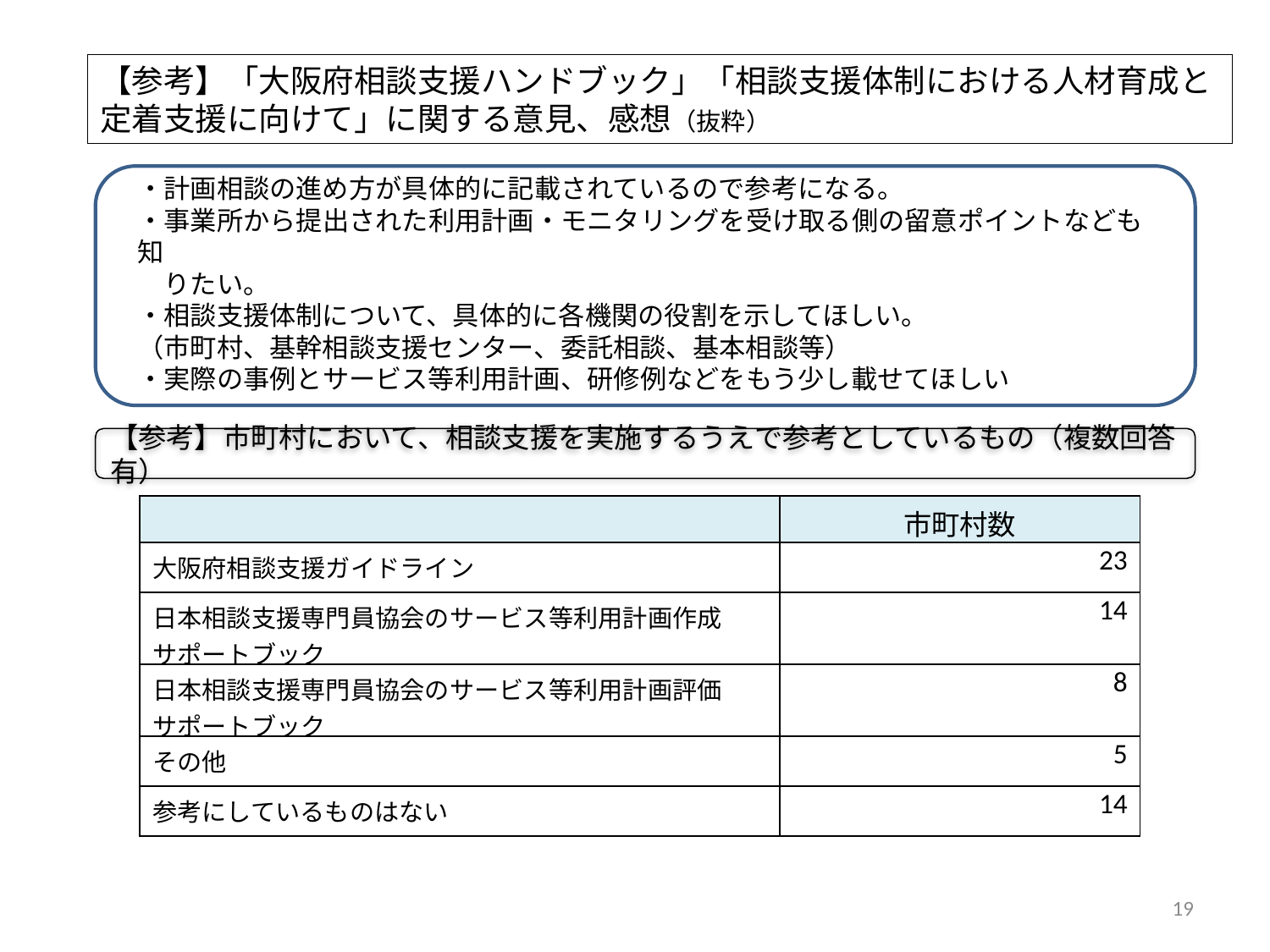

【参考】「大阪府相談支援ハンドブック」「相談支援体制における人材育成と定着支援に向けて」に関する意見、感想（抜粋）

・計画相談の進め方が具体的に記載されているので参考になる。
・事業所から提出された利用計画・モニタリングを受け取る側の留意ポイントなども知
　りたい。
・相談支援体制について、具体的に各機関の役割を示してほしい。
（市町村、基幹相談支援センター、委託相談、基本相談等）
・実際の事例とサービス等利用計画、研修例などをもう少し載せてほしい

【参考】市町村において、相談支援を実施するうえで参考としているもの（複数回答有）
|  | 市町村数 |
| --- | --- |
| 大阪府相談支援ガイドライン | 23 |
| 日本相談支援専門員協会のサービス等利用計画作成 サポートブック | 14 |
| 日本相談支援専門員協会のサービス等利用計画評価 サポートブック | 8 |
| その他 | 5 |
| 参考にしているものはない | 14 |
19